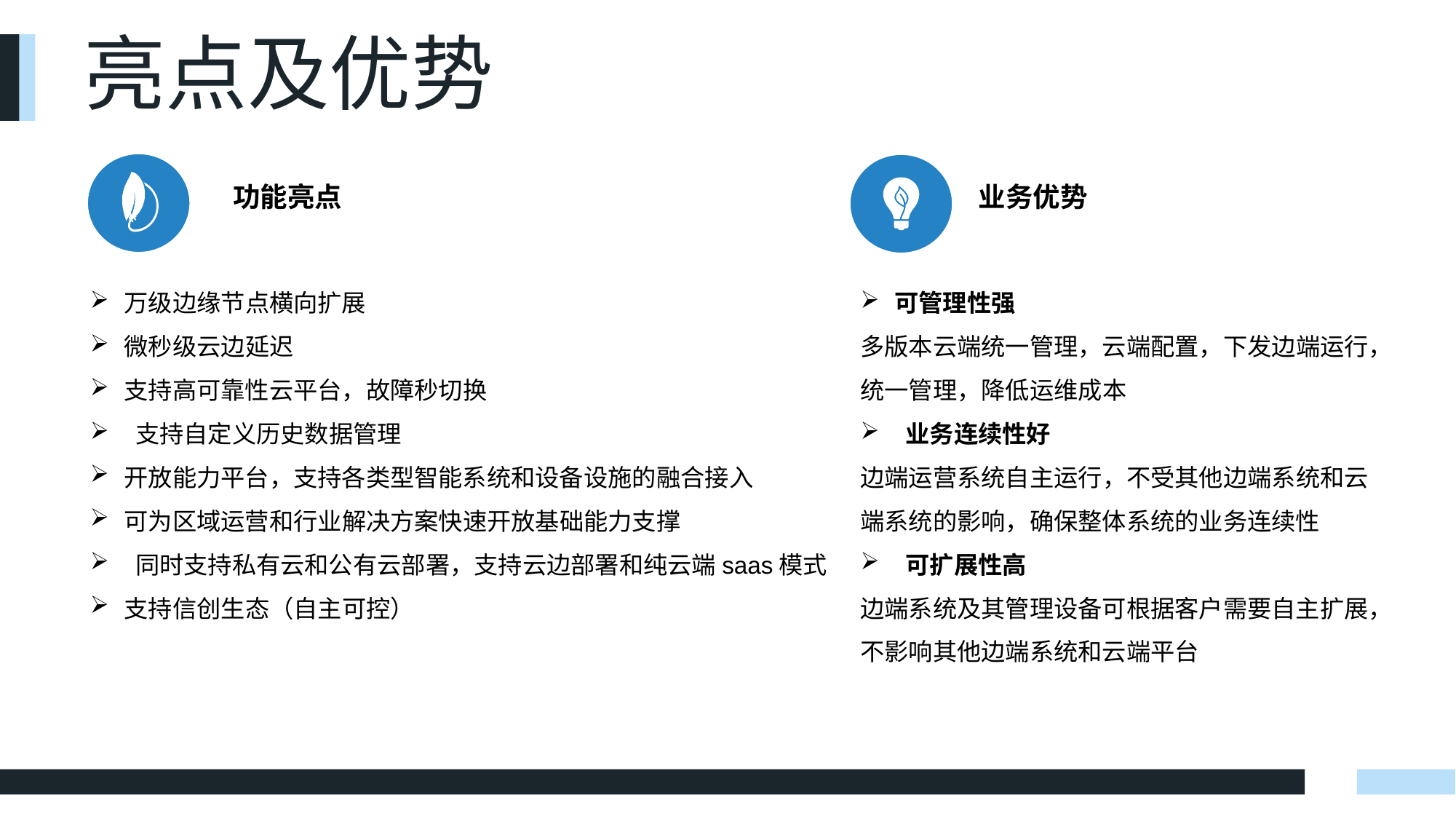

亮点及优势

业务优势

功能亮点

万级边缘节点横向扩展
微秒级云边延迟
支持高可靠性云平台，故障秒切换
 支持自定义历史数据管理
开放能力平台，支持各类型智能系统和设备设施的融合接入
可为区域运营和行业解决方案快速开放基础能力支撑
 同时支持私有云和公有云部署，支持云边部署和纯云端saas模式
支持信创生态（自主可控）
可管理性强
多版本云端统一管理，云端配置，下发边端运行，统一管理，降低运维成本
 业务连续性好
边端运营系统自主运行，不受其他边端系统和云端系统的影响，确保整体系统的业务连续性
 可扩展性高
边端系统及其管理设备可根据客户需要自主扩展，不影响其他边端系统和云端平台